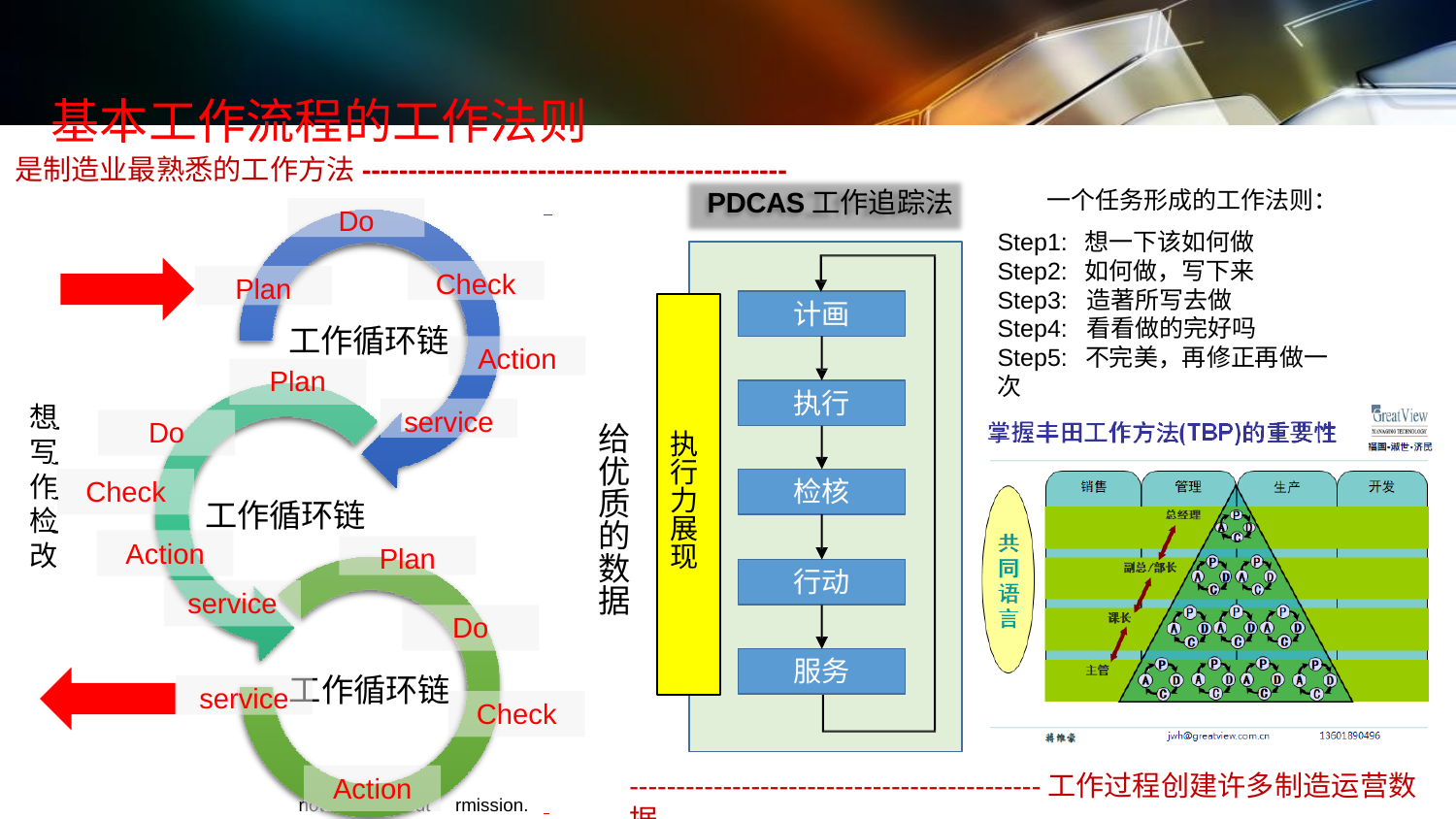

# 基本工作流程的工作法则
是制造业最熟悉的工作方法----------------------------------------------
一个任务形成的工作法则：
Step1: 想一下该如何做
Step2: 如何做，写下来
Step3: 造著所写去做
Step4: 看看做的完好吗
Step5: 不完美，再修正再做一次

 		PDCAS工作追踪法
Do

Check
Plan

计画

工作循环链
Action

Plan

执行

想
service

Do
给 优 质 的 数 据
’
执 行 力 展 现

写
’
作

Check
检核
工作循环链
’
检

’

Action
改
Plan

行动

service

Do

服务

工
作循环链
service

Check

--------------------------------------------工作过程创建许多制造运营数据
Action
rmission.
not copy without pe